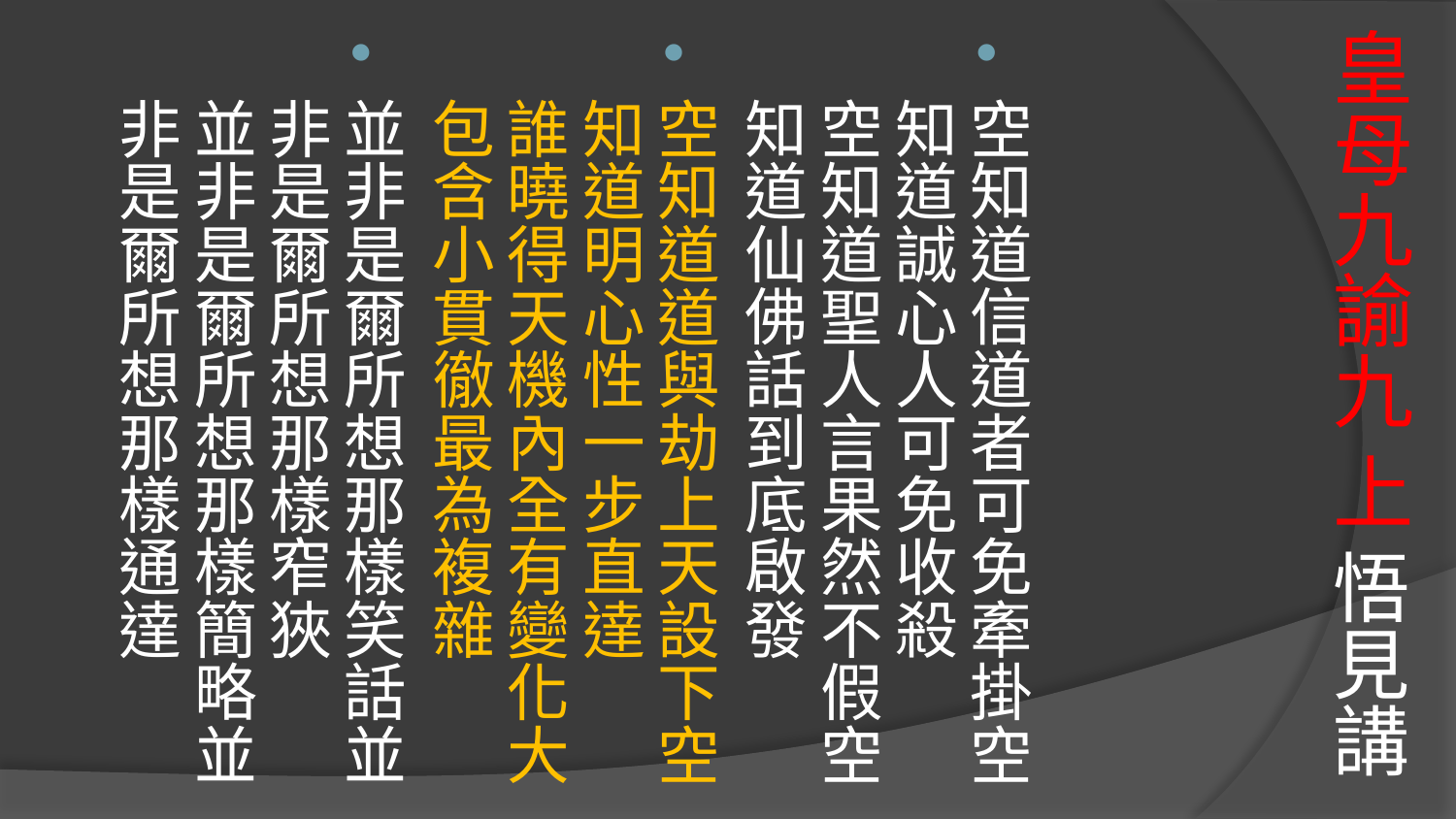

# 皇母九諭九 上 悟見講
空知道信道者可免牽掛空知道誠心人可免收殺
空知道聖人言果然不假空知道仙佛話到底啟發
空知道道與劫上天設下空知道明心性一步直達
誰曉得天機內全有變化大包含小貫徹最為複雜
並非是爾所想那樣笑話並非是爾所想那樣窄狹
並非是爾所想那樣簡略並非是爾所想那樣通達